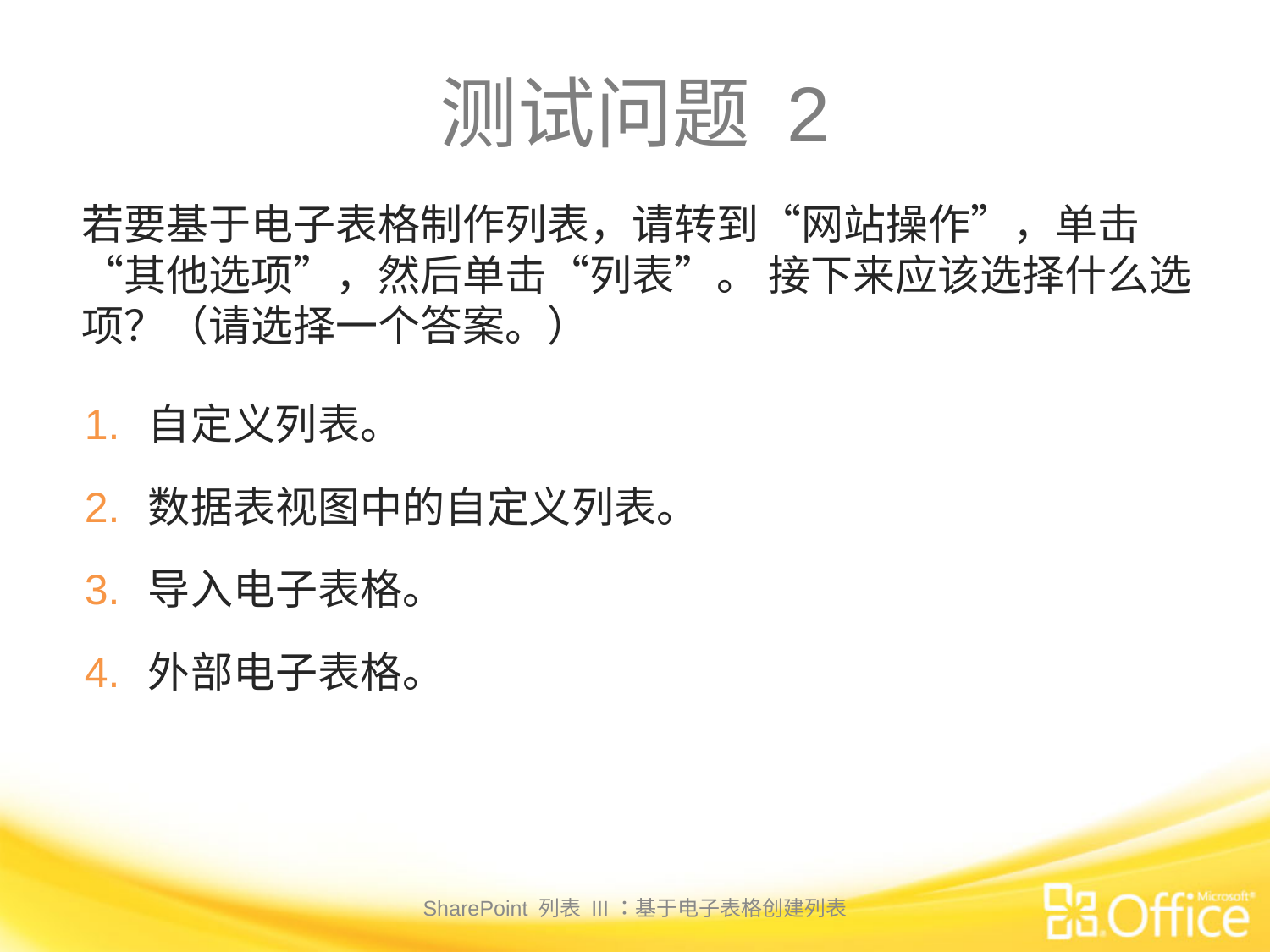

# 测试问题 2
若要基于电子表格制作列表，请转到“网站操作”，单击“其他选项”，然后单击“列表”。 接下来应该选择什么选项？（请选择一个答案。）
自定义列表。
数据表视图中的自定义列表。
导入电子表格。
外部电子表格。
SharePoint 列表 III：基于电子表格创建列表